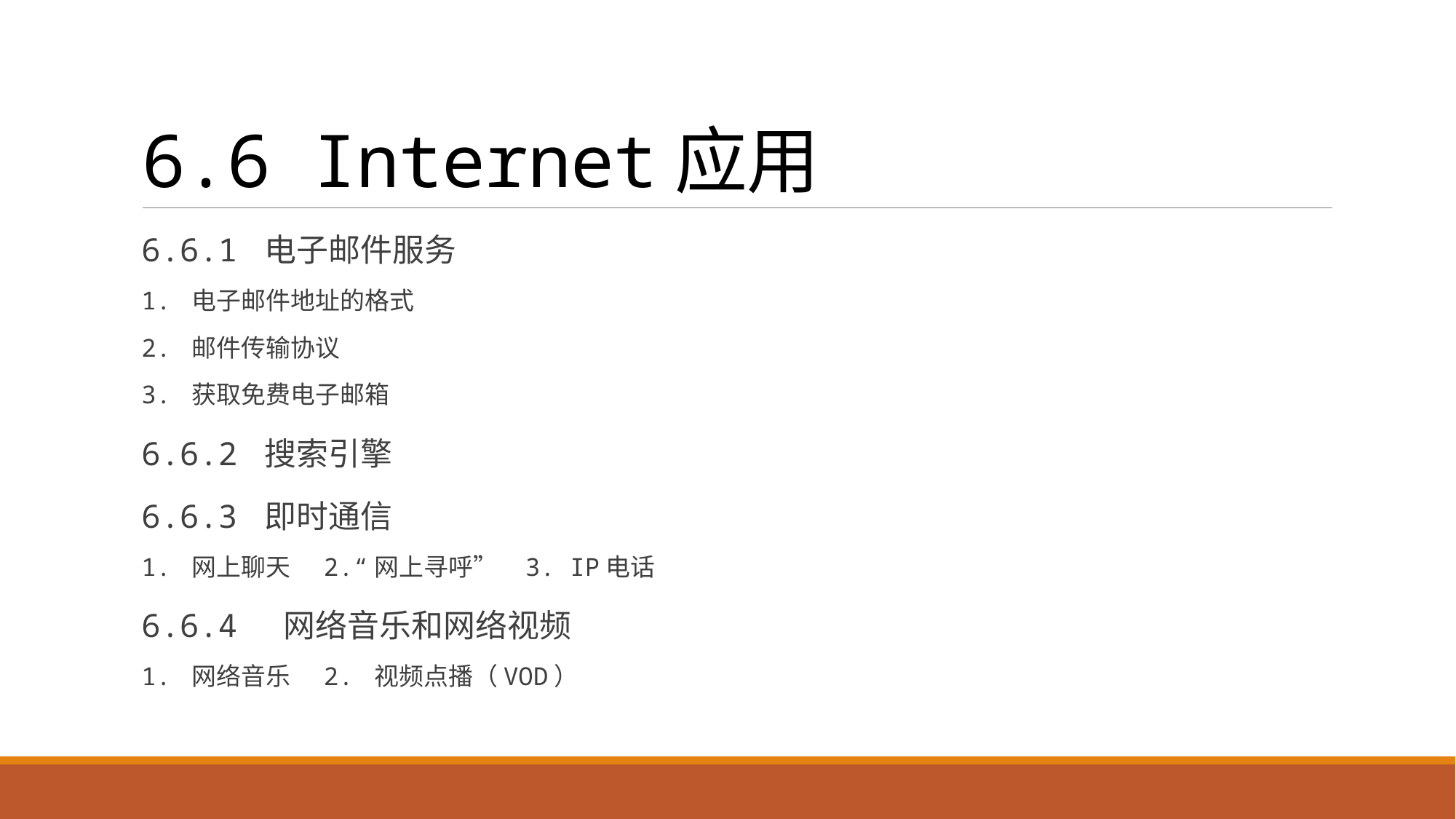

# 6.6 Internet应用
6.6.1 电子邮件服务
1. 电子邮件地址的格式
2. 邮件传输协议
3. 获取免费电子邮箱
6.6.2 搜索引擎
6.6.3 即时通信
1. 网上聊天     2.“网上寻呼”    3. IP电话
6.6.4  网络音乐和网络视频
1. 网络音乐     2. 视频点播（VOD）